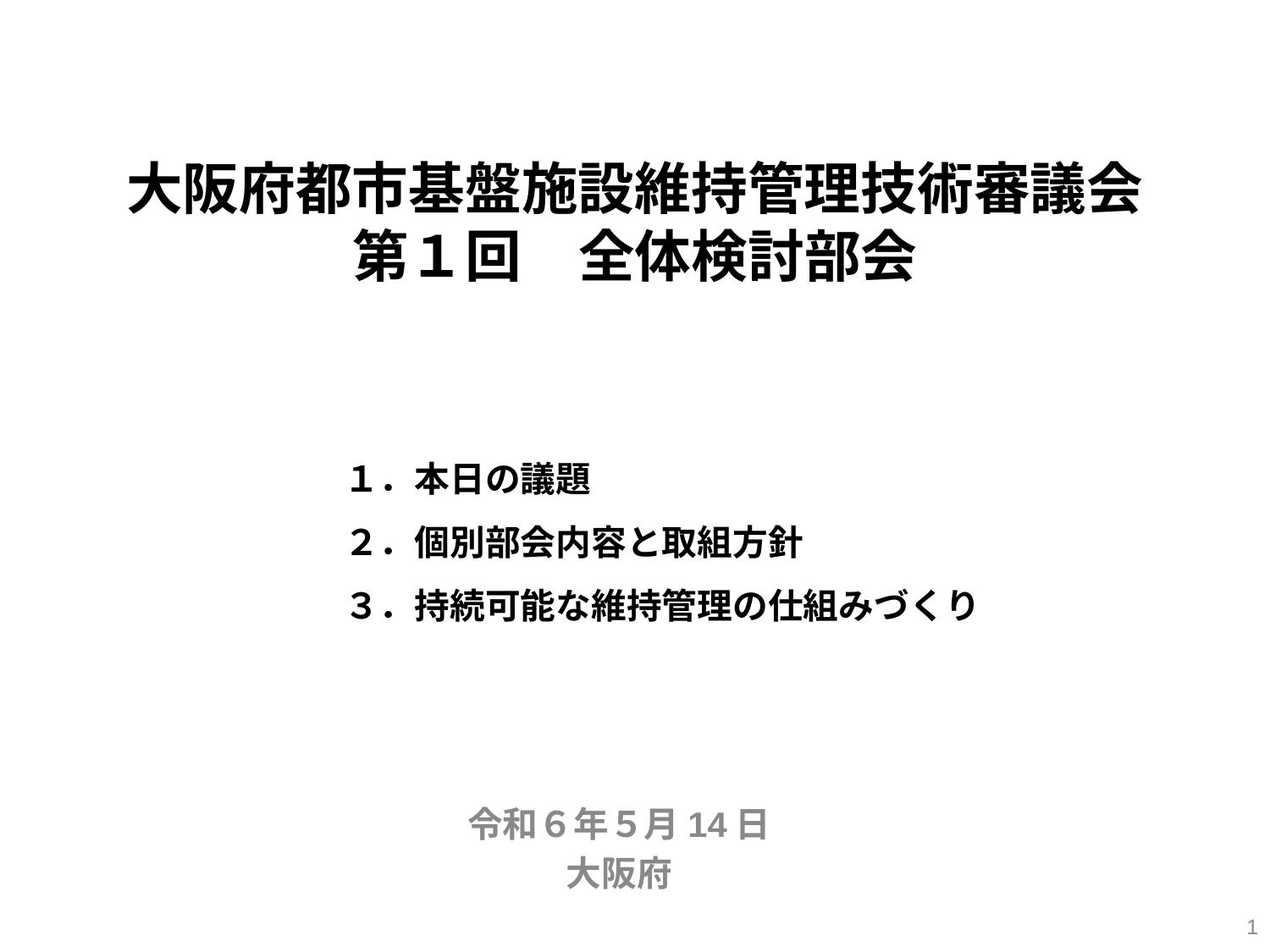

大阪府都市基盤施設維持管理技術審議会
第１回　全体検討部会
１．本日の議題
２．個別部会内容と取組方針
３．持続可能な維持管理の仕組みづくり
令和６年５月14日
大阪府
1